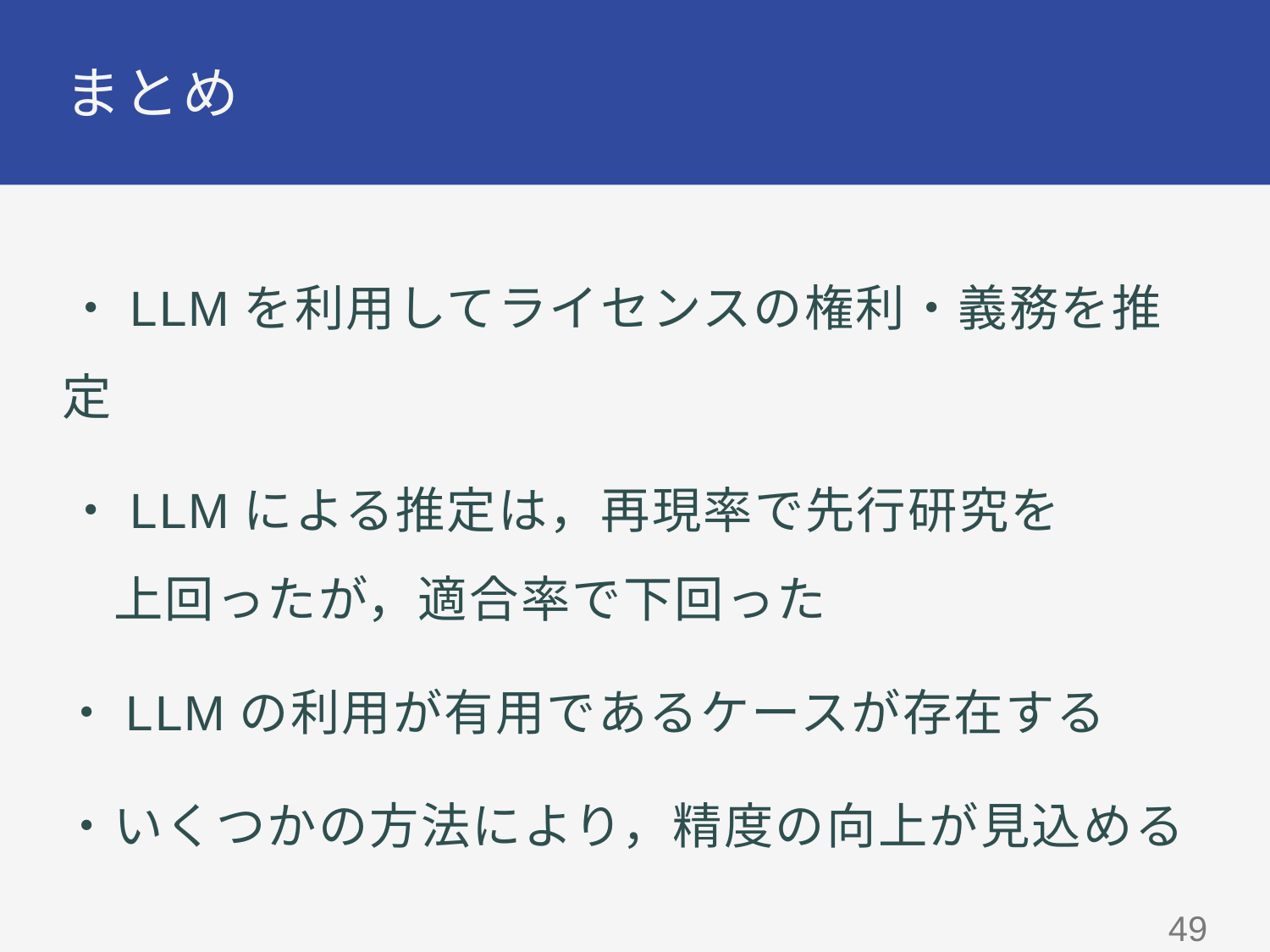

# まとめ
・LLMを利用してライセンスの権利・義務を推定
・LLMによる推定は，再現率で先行研究を
　上回ったが，適合率で下回った
・LLMの利用が有用であるケースが存在する
・いくつかの方法により，精度の向上が見込める

49